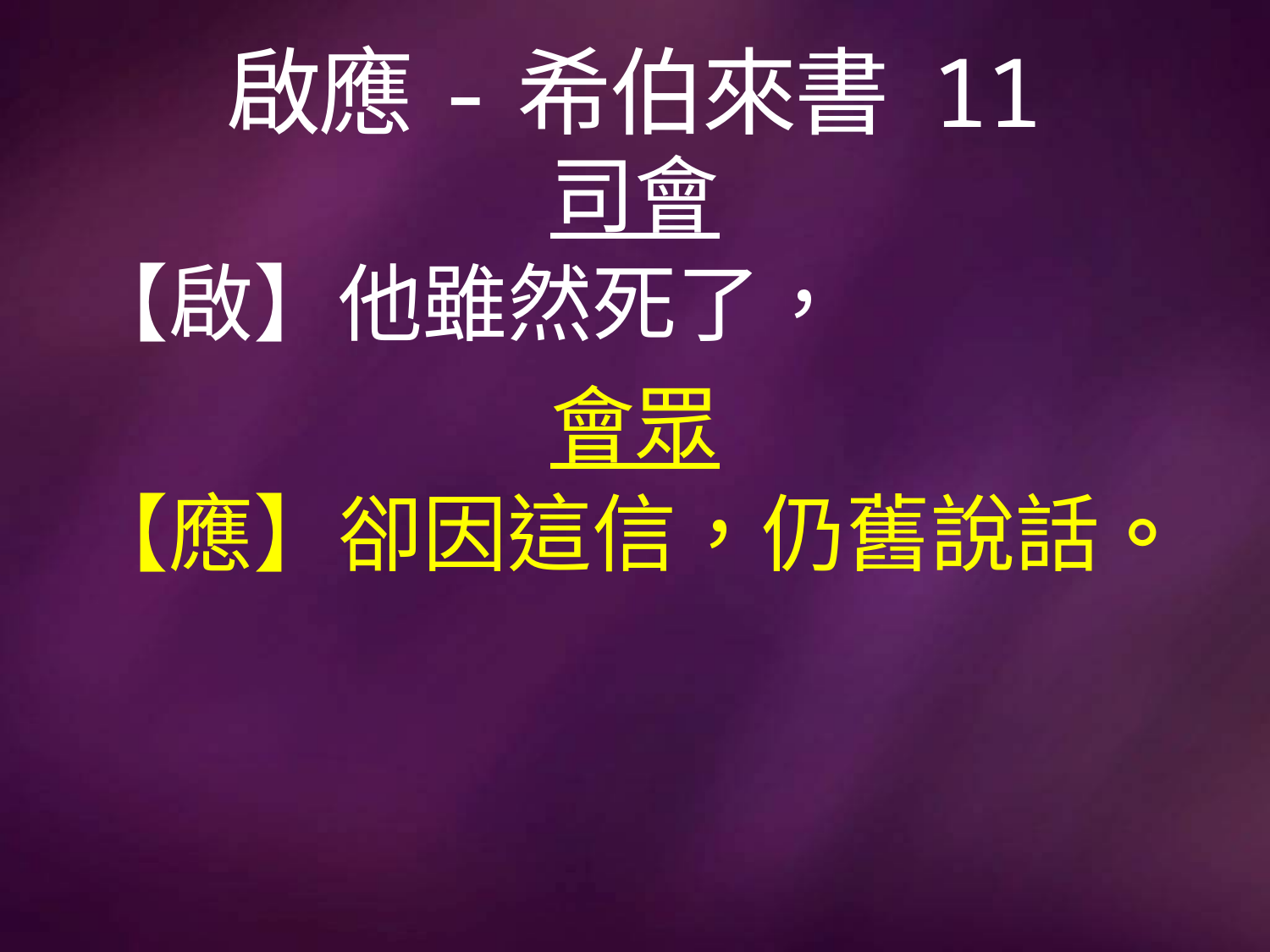

# 啟應-希伯來書 11
司會
【啟】他雖然死了，

會眾
【應】卻因這信，仍舊說話。